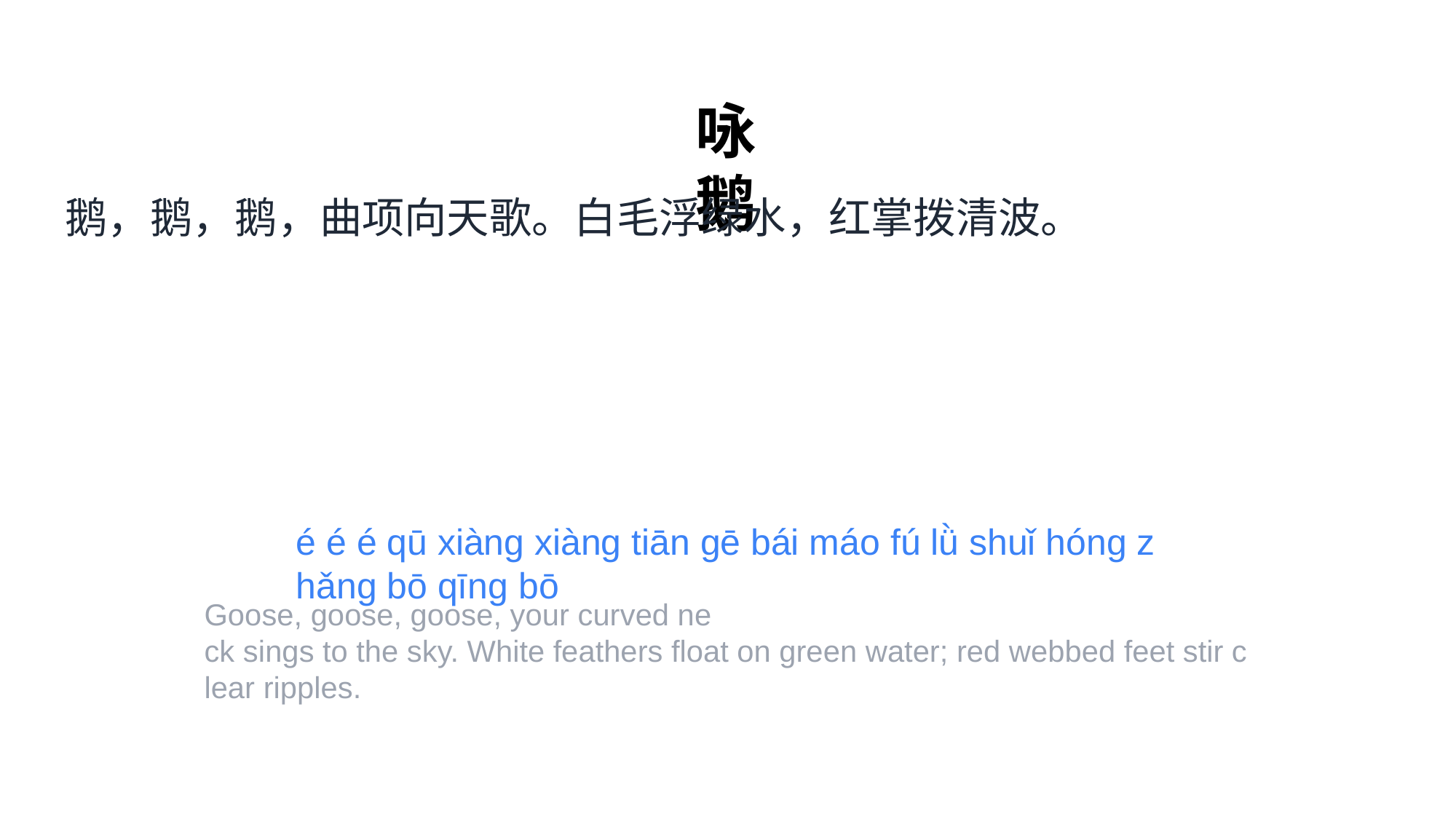

咏
鹅
鹅，鹅，鹅，曲项向天歌。白毛浮绿水，红掌拨清波。
é é é qū xiàng xiàng tiān gē bái máo fú lǜ shuǐ hóng z
hǎng bō qīng bō
Goose, goose, goose, your curved ne
ck sings to the sky. White feathers float on green water; red webbed feet stir c
lear ripples.